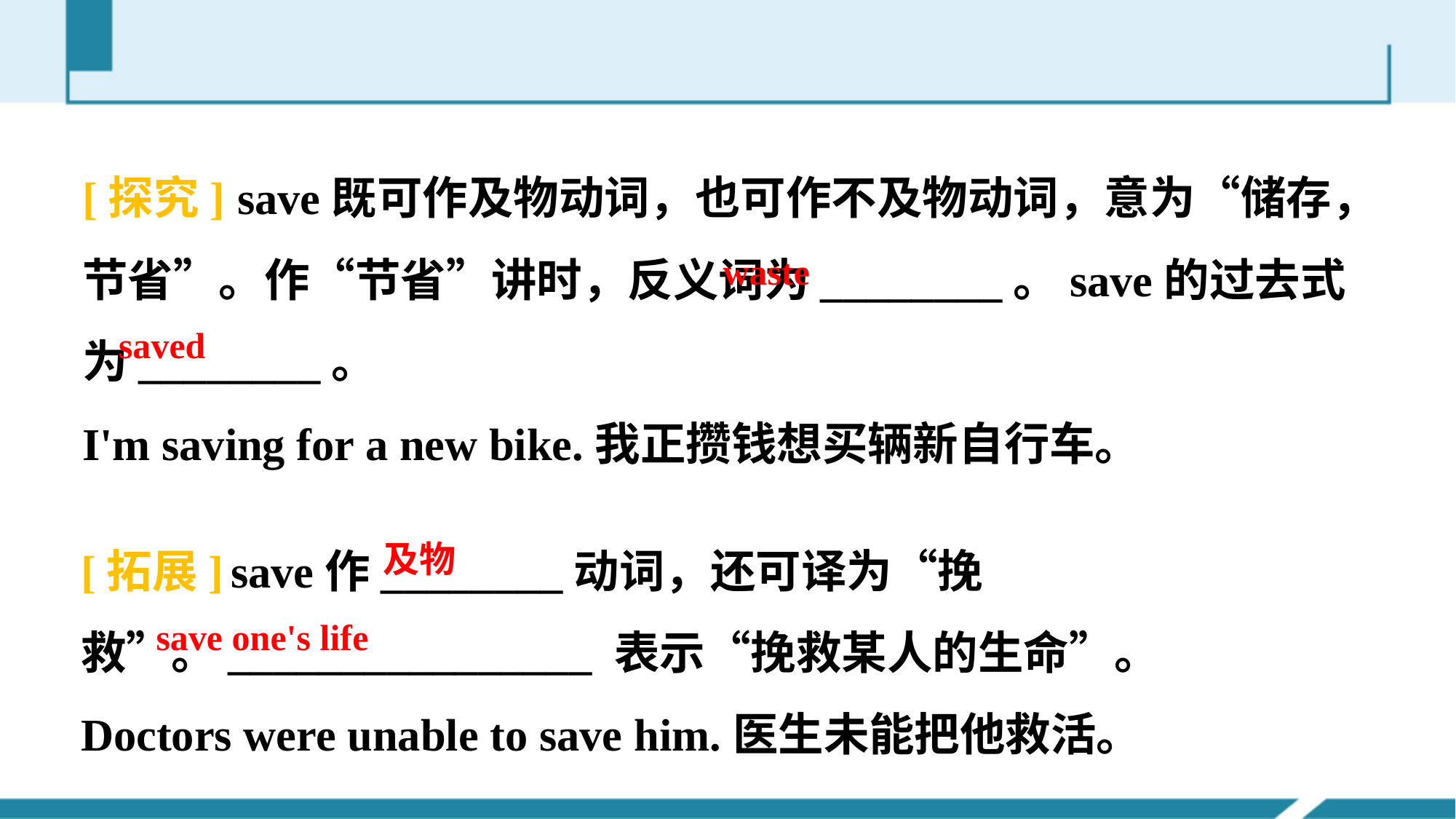

[探究] save既可作及物动词，也可作不及物动词，意为“储存，节省”。作“节省”讲时，反义词为________。save的过去式为________。
I'm saving for a new bike.我正攒钱想买辆新自行车。
waste
saved
[拓展] save作________动词，还可译为“挽救”。________________ 表示“挽救某人的生命”。
Doctors were unable to save him.医生未能把他救活。
及物
save one's life